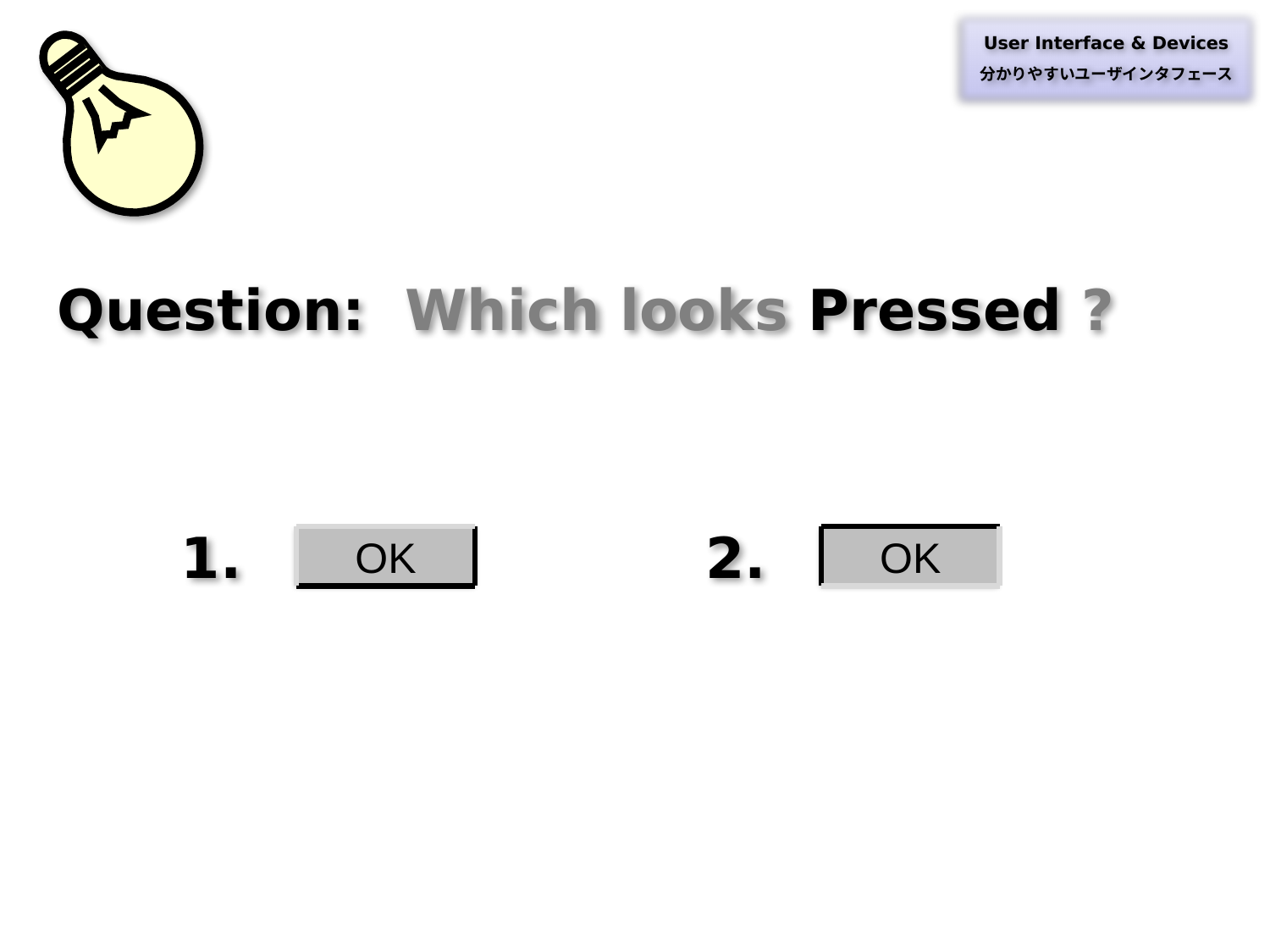

User Interface & Devices
分かりやすいユーザインタフェース
Question:  Which looks Pressed ?
1.
OK
2.
OK